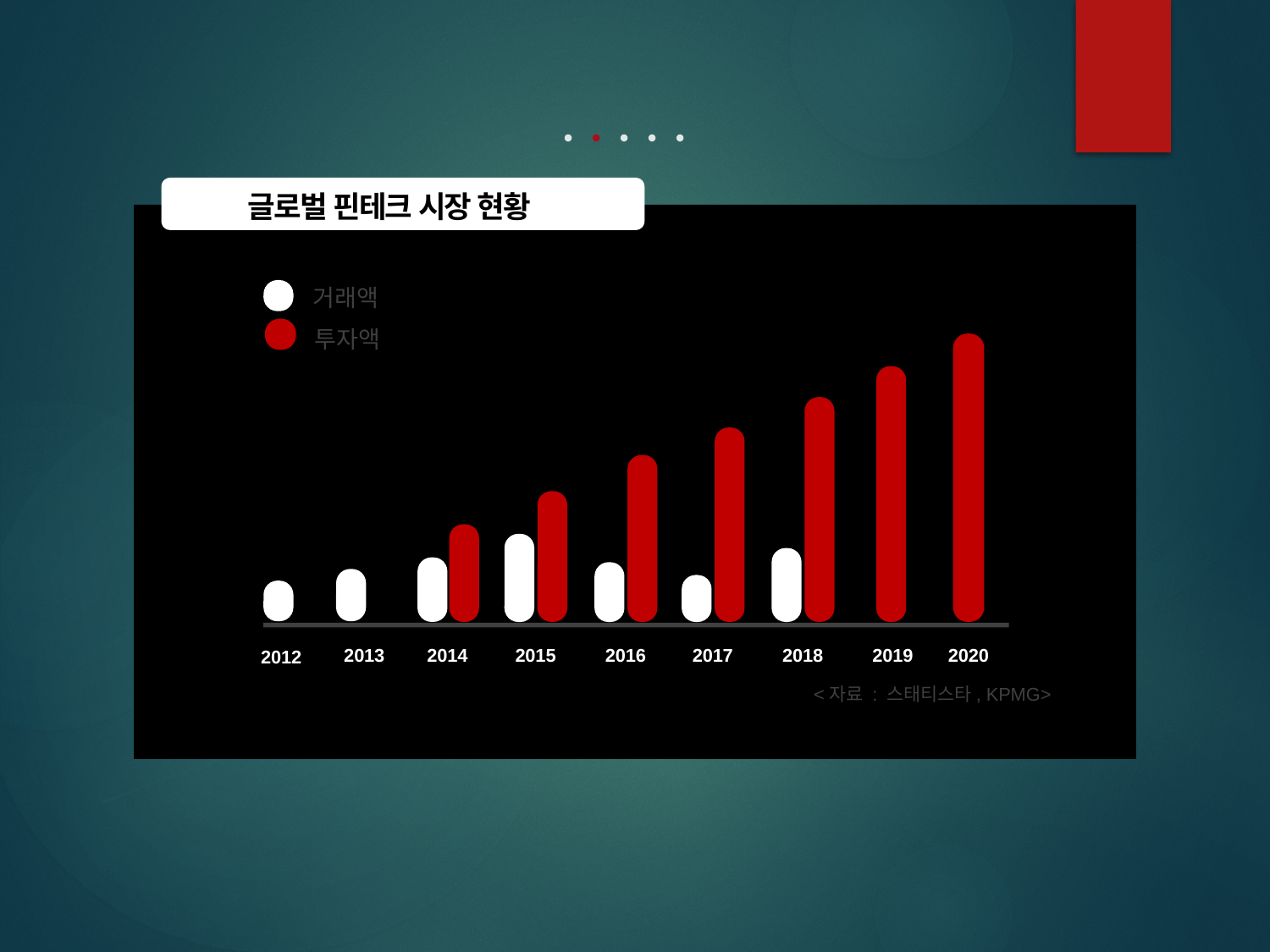

글로벌 핀테크 시장 현황

거래액

투자액

2013
2014
2015
2016
2017
2018
2019
2020
2012
<자료 : 스태티스타, KPMG>